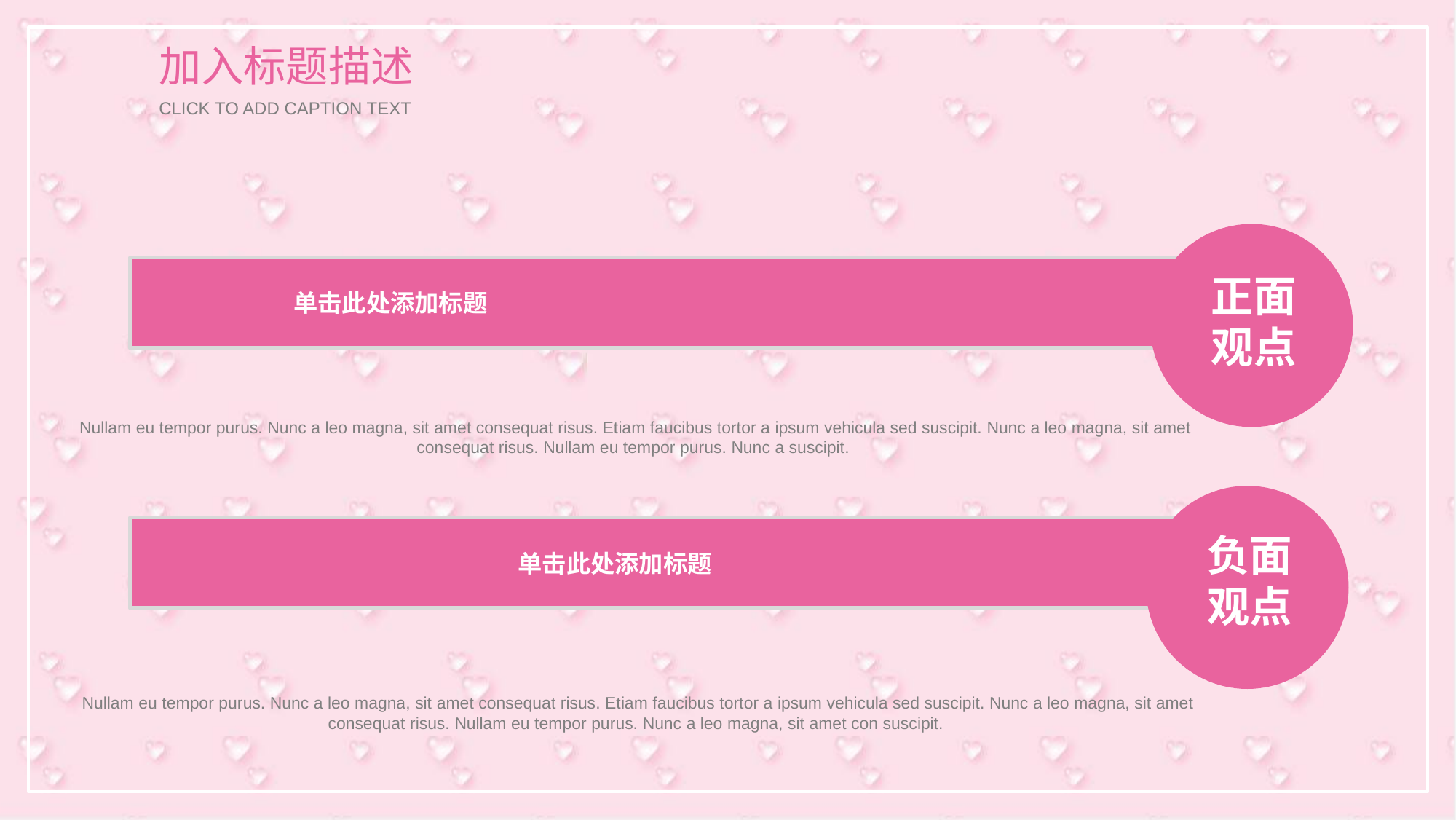

加入标题描述
CLICK TO ADD CAPTION TEXT

正面
观点
单击此处添加标题

负面
观点
单击此处添加标题
Nullam eu tempor purus. Nunc a leo magna, sit amet consequat risus. Etiam faucibus tortor a ipsum vehicula sed suscipit. Nunc a leo magna, sit amet consequat risus. Nullam eu tempor purus. Nunc a suscipit.
Nullam eu tempor purus. Nunc a leo magna, sit amet consequat risus. Etiam faucibus tortor a ipsum vehicula sed suscipit. Nunc a leo magna, sit amet consequat risus. Nullam eu tempor purus. Nunc a leo magna, sit amet con suscipit.